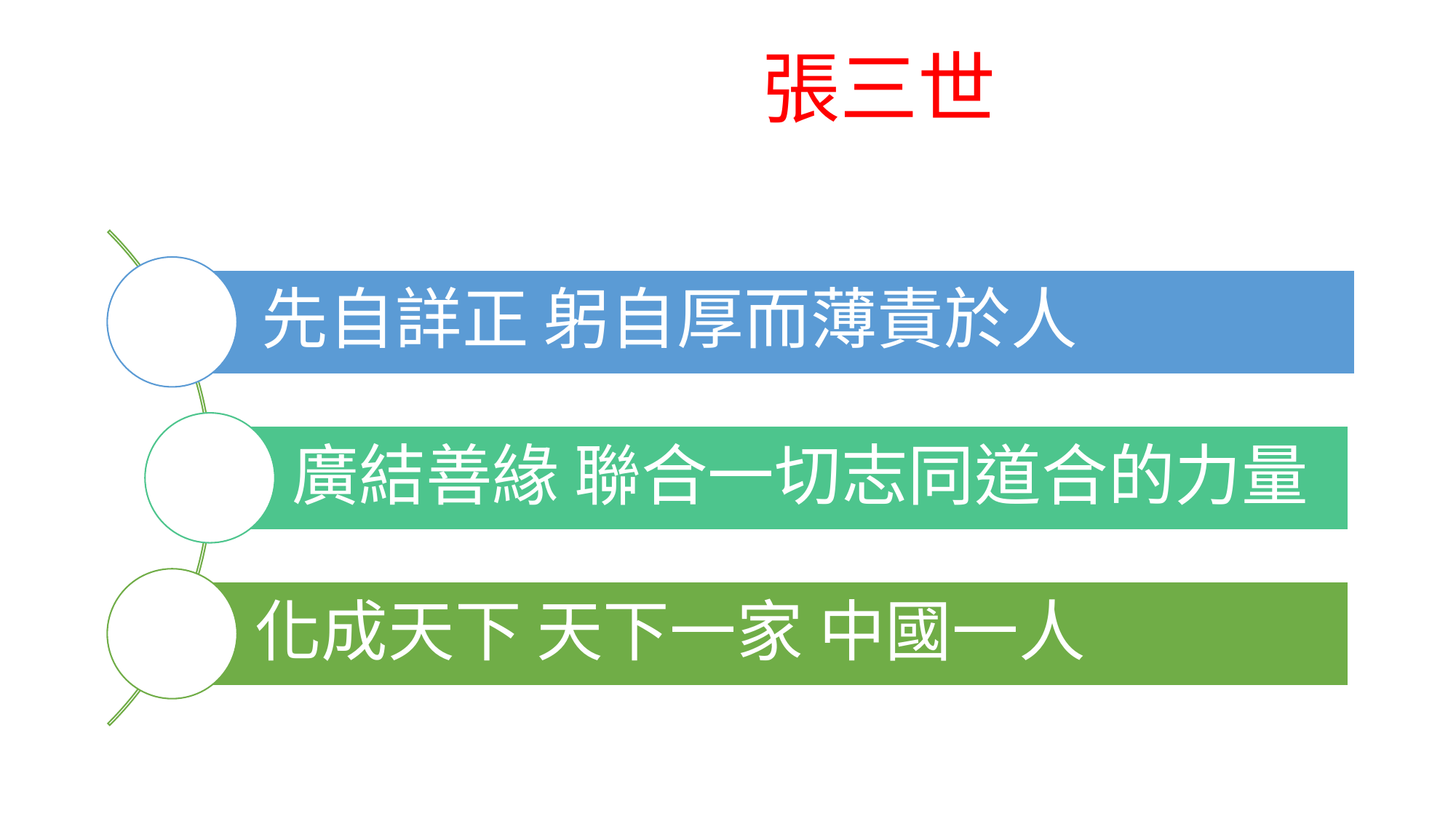

# 張三世
先自詳正 躬自厚而薄責於人
廣結善緣 聯合一切志同道合的力量
化成天下 天下一家 中國一人